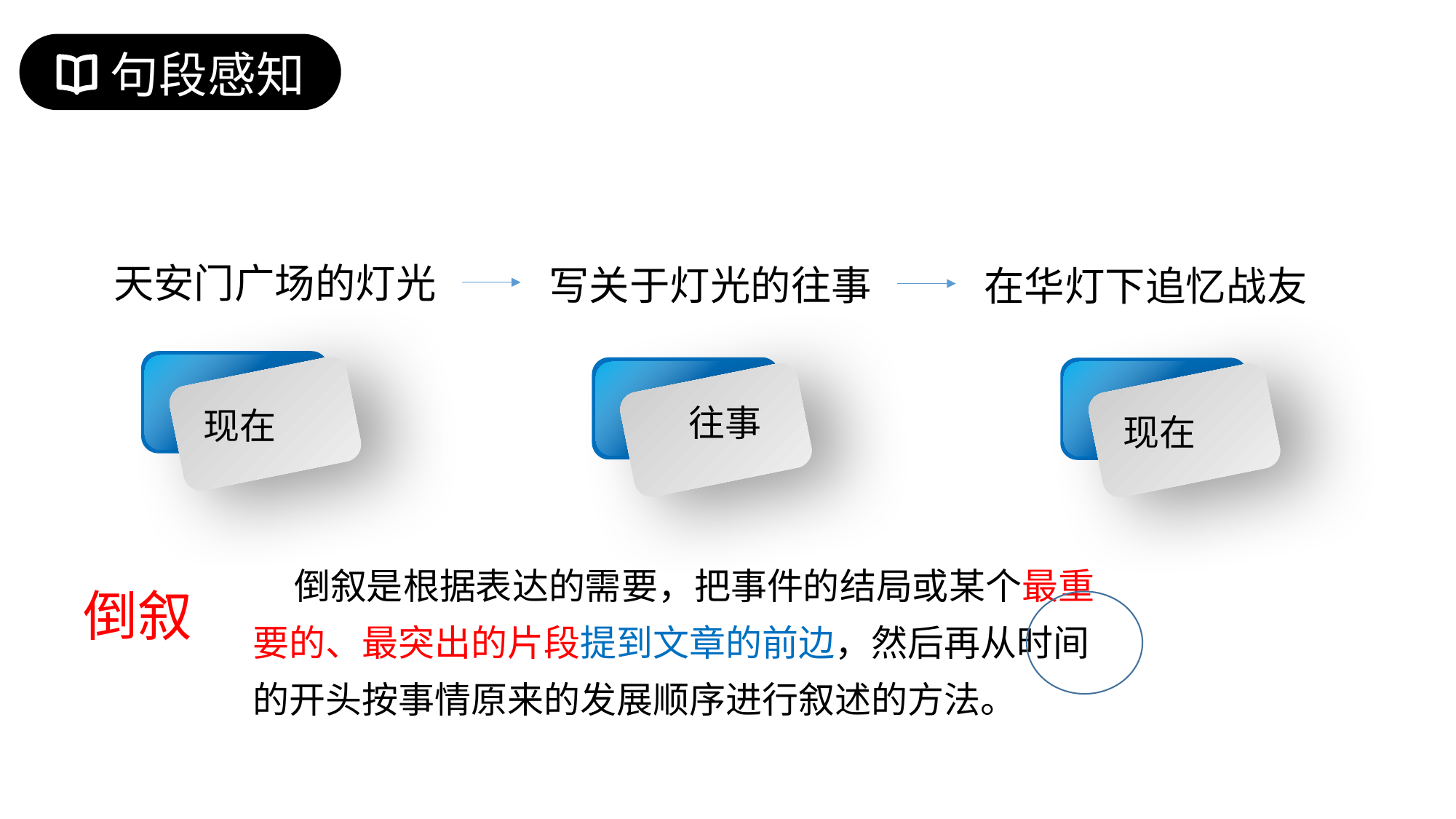

句段感知
天安门广场的灯光
写关于灯光的往事
在华灯下追忆战友

现在

往事

现在
    倒叙是根据表达的需要，把事件的结局或某个最重要的、最突出的片段提到文章的前边，然后再从时间的开头按事情原来的发展顺序进行叙述的方法。
倒叙